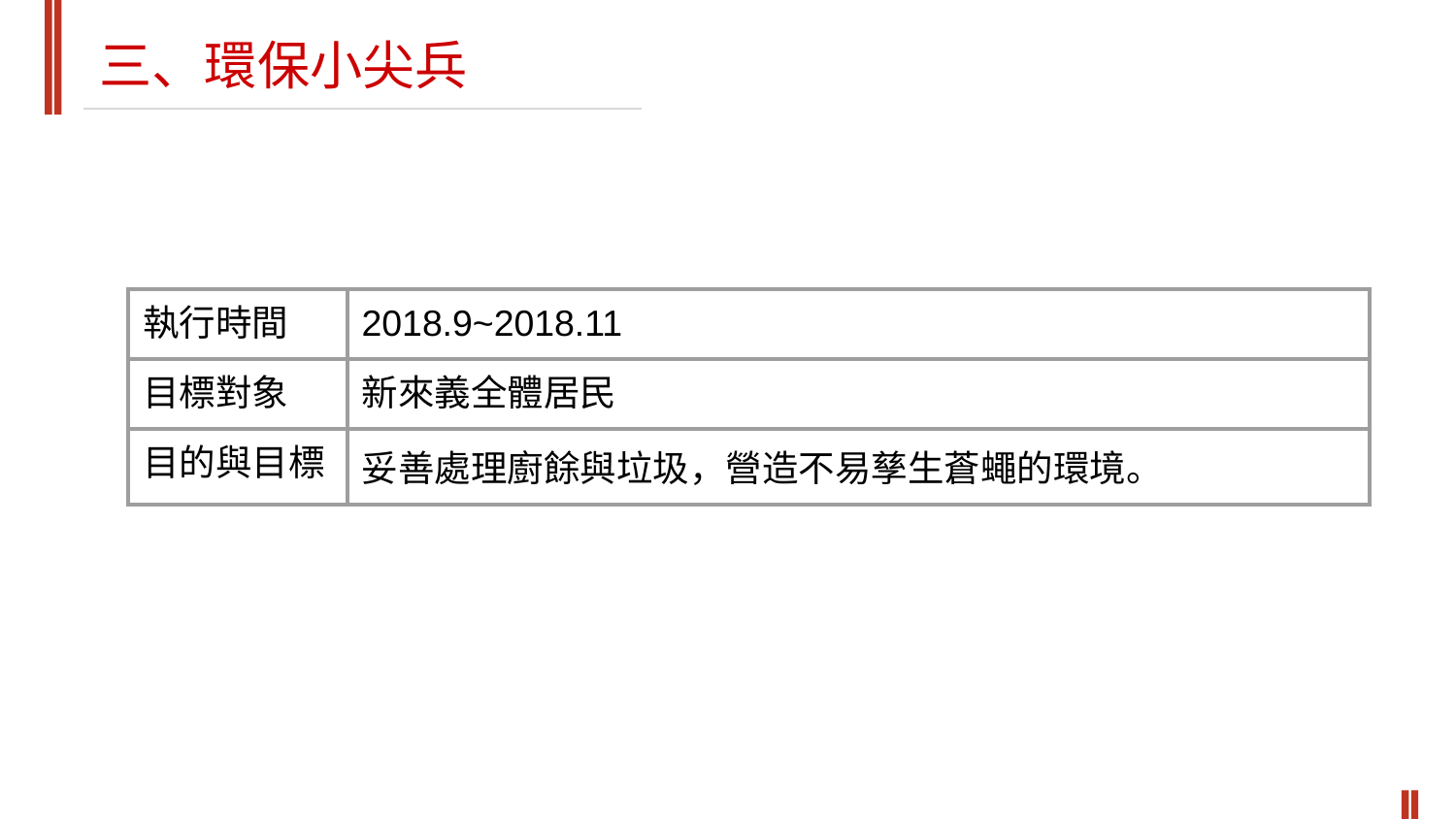

三、環保小尖兵
| 執行時間 | 2018.9~2018.11 |
| --- | --- |
| 目標對象 | 新來義全體居民 |
| 目的與目標 | 妥善處理廚餘與垃圾，營造不易孳生蒼蠅的環境。 |